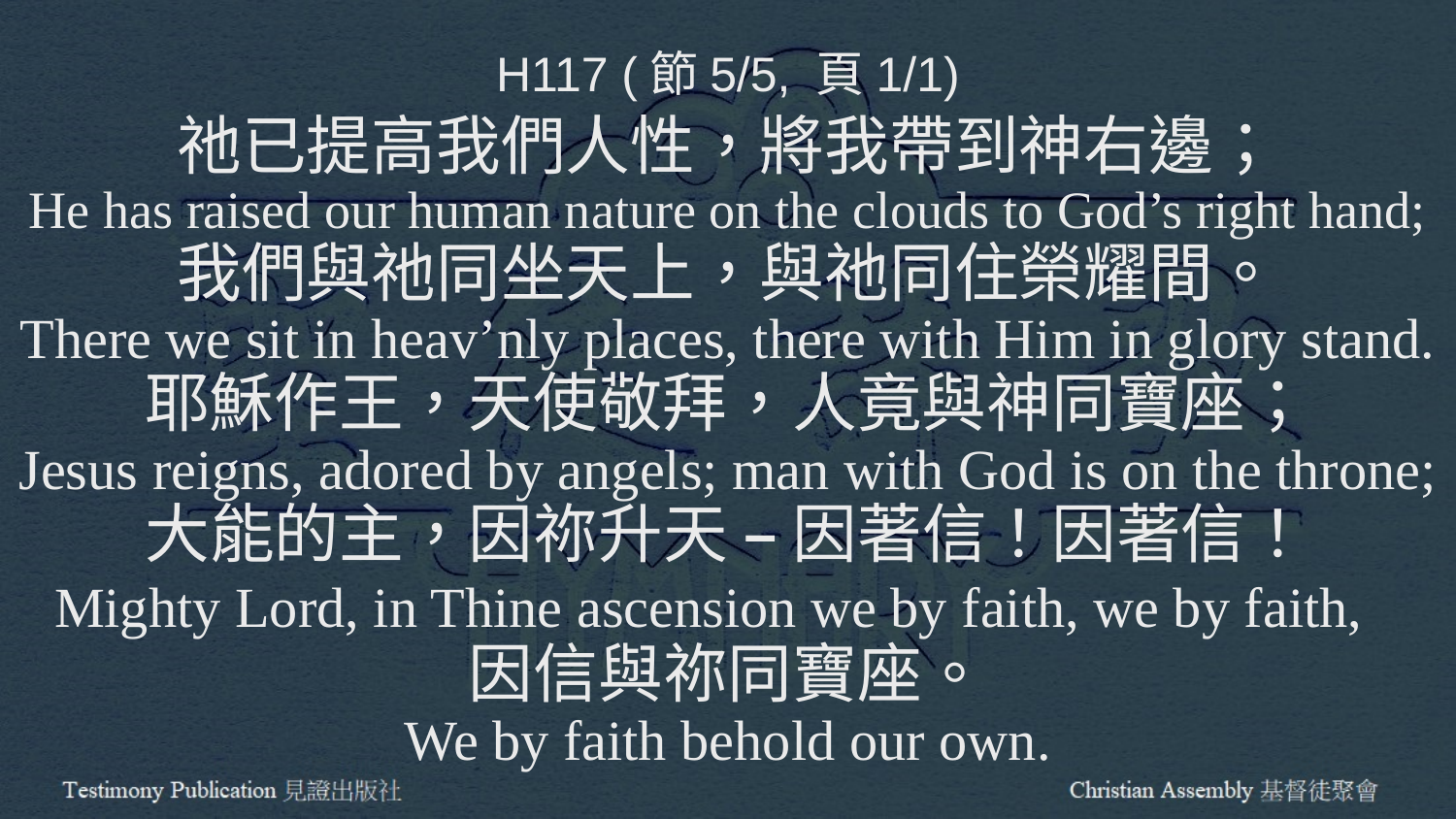

H117 (節5/5, 頁1/1)
祂已提高我們人性，將我帶到神右邊；
He has raised our human nature on the clouds to God’s right hand;
我們與祂同坐天上，與祂同住榮耀間。
There we sit in heav’nly places, there with Him in glory stand.
耶穌作王，天使敬拜，人竟與神同寶座；
Jesus reigns, adored by angels; man with God is on the throne;
大能的主，因祢升天 – 因著信！因著信！
Mighty Lord, in Thine ascension we by faith, we by faith,
因信與祢同寶座。
We by faith behold our own.